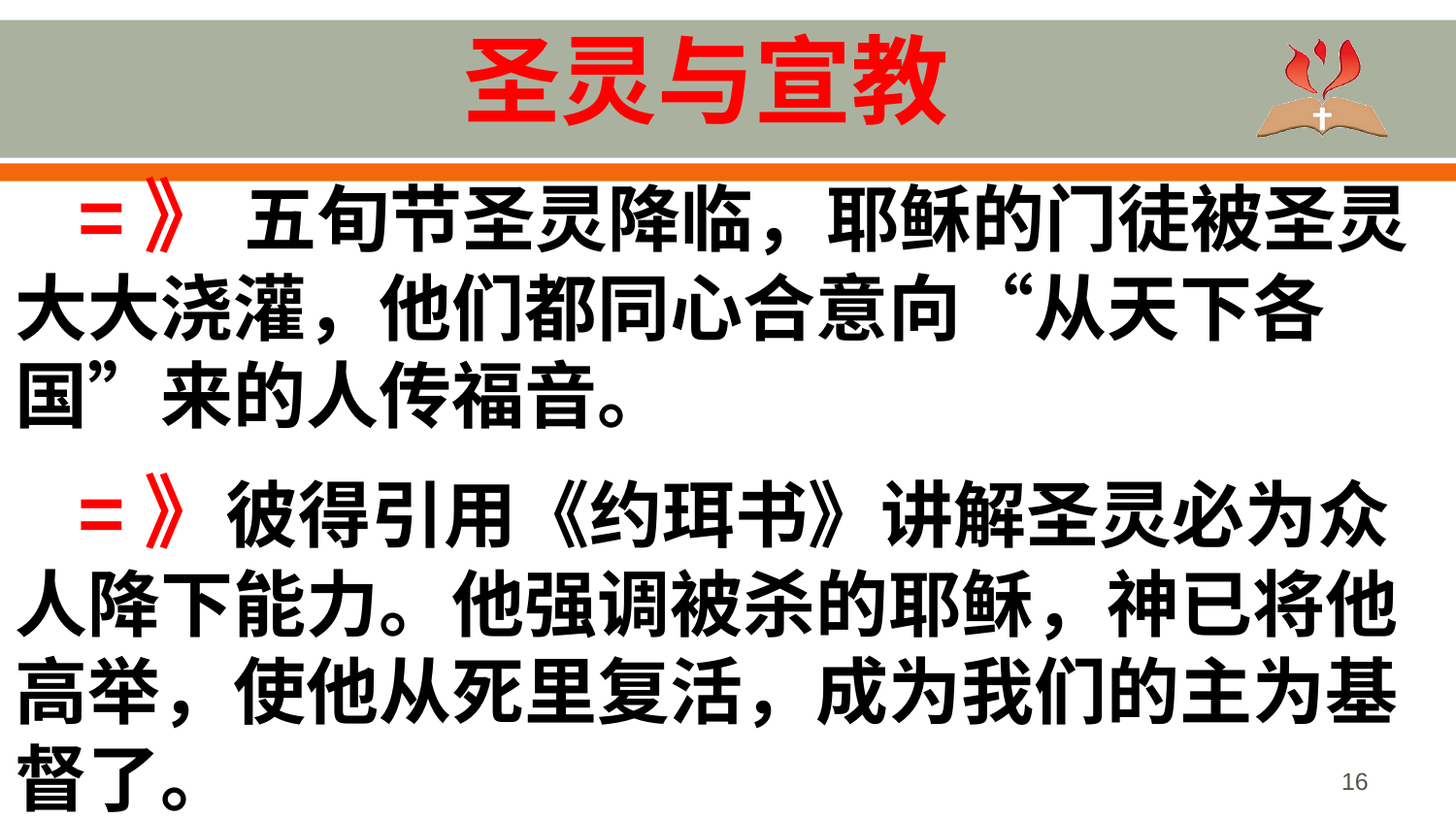

# 圣灵与宣教
=》 五旬节圣灵降临，耶稣的门徒被圣灵大大浇灌，他们都同心合意向“从天下各国”来的人传福音。
=》彼得引用《约珥书》讲解圣灵必为众人降下能力。他强调被杀的耶稣，神已将他高举，使他从死里复活，成为我们的主为基督了。
16